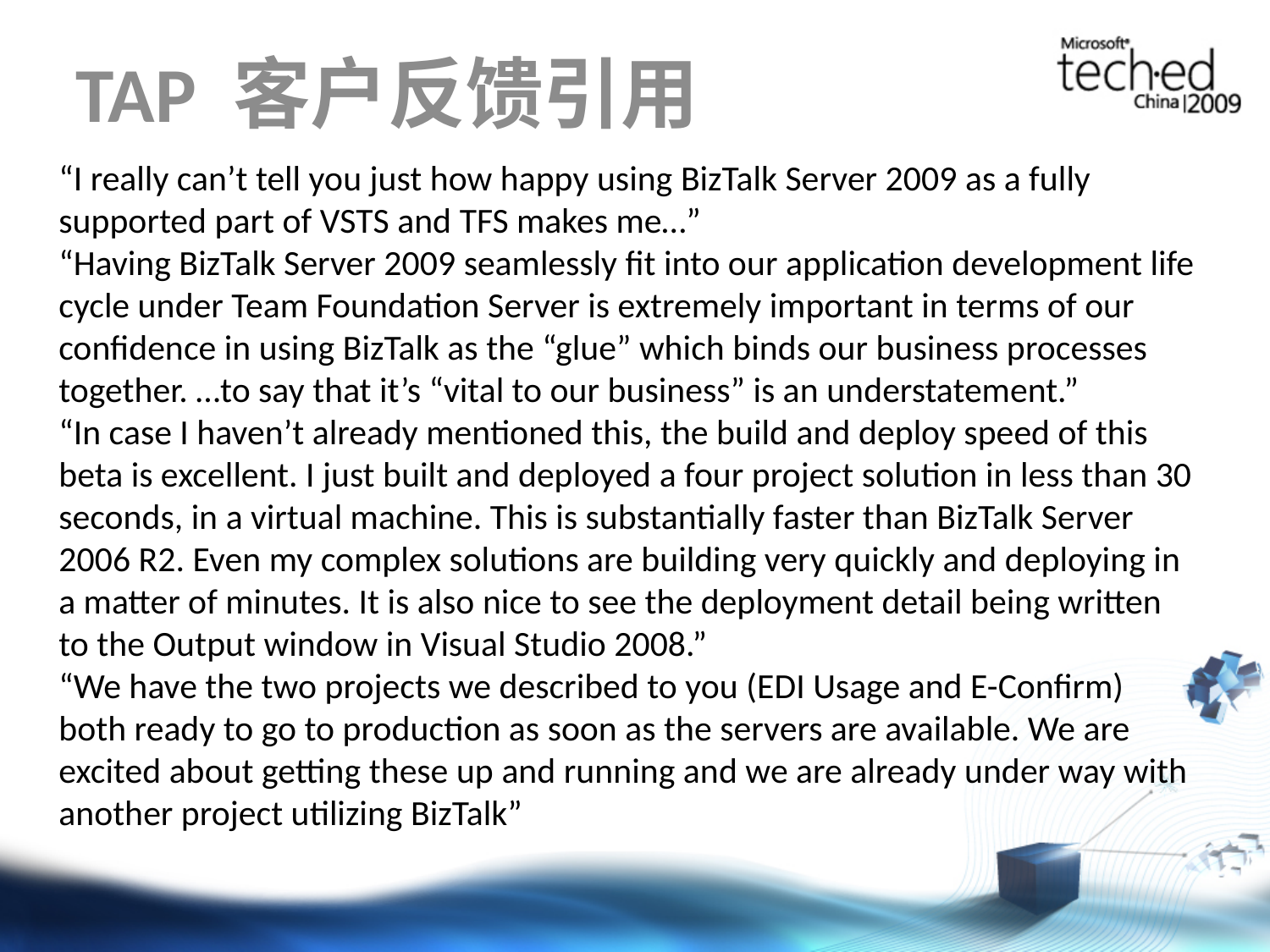

# TAP 客户反馈引用
“I really can’t tell you just how happy using BizTalk Server 2009 as a fully supported part of VSTS and TFS makes me…”
“Having BizTalk Server 2009 seamlessly fit into our application development life cycle under Team Foundation Server is extremely important in terms of our confidence in using BizTalk as the “glue” which binds our business processes together. …to say that it’s “vital to our business” is an understatement.”
“In case I haven’t already mentioned this, the build and deploy speed of this beta is excellent. I just built and deployed a four project solution in less than 30 seconds, in a virtual machine. This is substantially faster than BizTalk Server 2006 R2. Even my complex solutions are building very quickly and deploying in a matter of minutes. It is also nice to see the deployment detail being written to the Output window in Visual Studio 2008.”
“We have the two projects we described to you (EDI Usage and E-Confirm) both ready to go to production as soon as the servers are available. We are excited about getting these up and running and we are already under way with another project utilizing BizTalk”